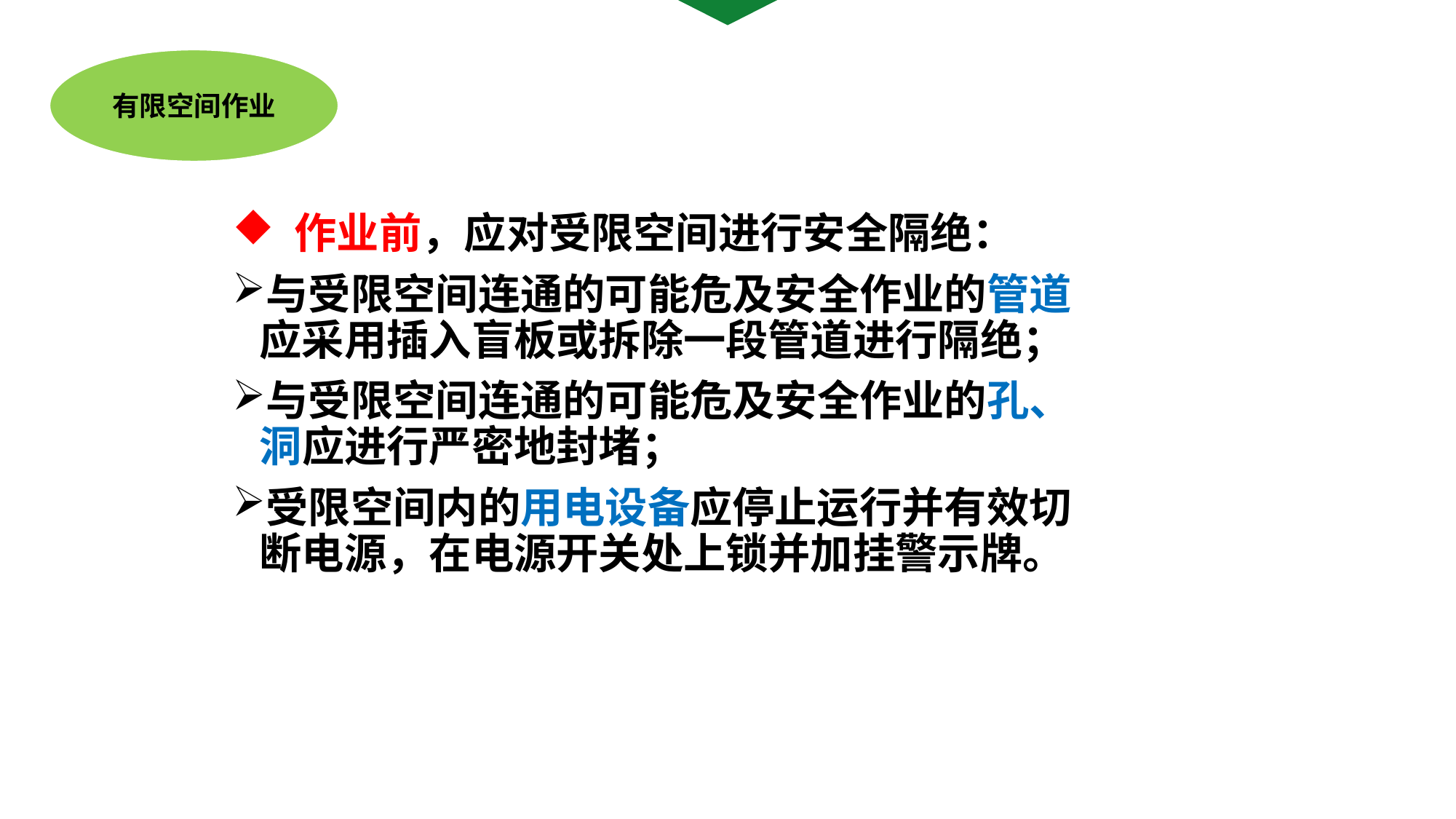

有限空间作业
 作业前，应对受限空间进行安全隔绝：
与受限空间连通的可能危及安全作业的管道应采用插入盲板或拆除一段管道进行隔绝；
与受限空间连通的可能危及安全作业的孔、洞应进行严密地封堵；
受限空间内的用电设备应停止运行并有效切断电源，在电源开关处上锁并加挂警示牌。

福道注册安全工程师事务所